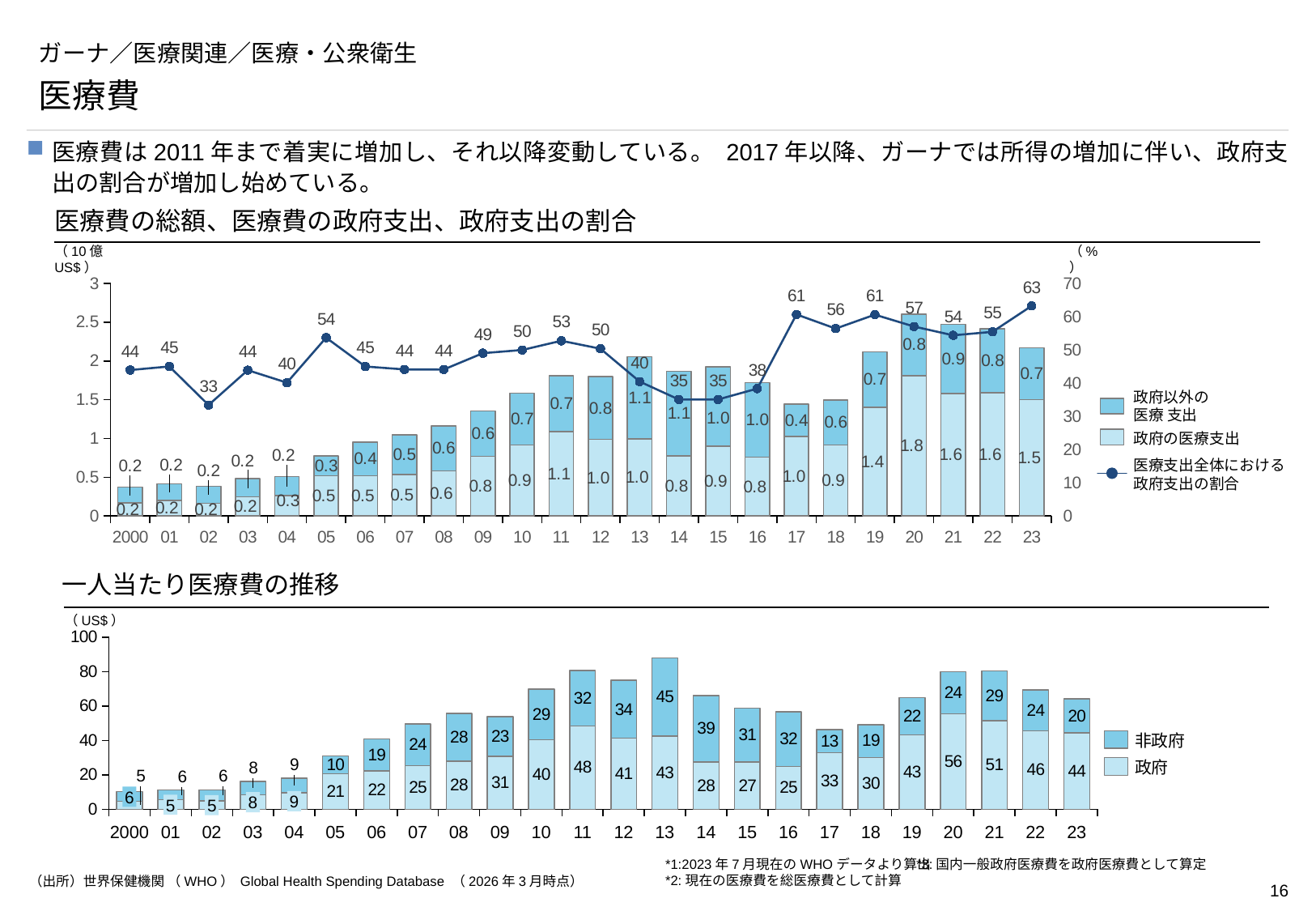

# ガーナ／医療関連／医療・公衆衛生
医療費
医療費は2011年まで着実に増加し、それ以降変動している。 2017年以降、ガーナでは所得の増加に伴い、政府支出の割合が増加し始めている。
医療費の総額、医療費の政府支出、政府支出の割合
（10億US$）
（%）

### Chart

| Category | government heath expenditure | non-government health expenditure | government share of total health expenditure |
|---|---|---|---|
| 2000 | 0.16927269647 | 0.20619020601000002 | 43.93872832999999 |
| 01 | 0.20231353189000006 | 0.21293962810999997 | 45.019687649999995 |
| 02 | 0.16358721477000004 | 0.22151077096 | 33.39795685 |
| 03 | 0.24949844769 | 0.23112551806 | 43.89484786999999 |
| 04 | 0.26505543527 | 0.24219024586000001 | 40.130035400000004 |
| 05 | 0.52020522568 | 0.25773143852 | 53.669670100000005 |
| 06 | 0.5177053012599999 | 0.4363764287800001 | 44.996677399999996 |
| 07 | 0.5335817980399999 | 0.5113359233999999 | 44.11686707 |
| 08 | 0.5839469120899999 | 0.57955144117 | 44.09927750000001 |
| 09 | 0.7689821610900001 | 0.58582139812 | 49.00728606999999 |
| 10 | 0.91504431086 | 0.66884238523 | 49.969840999999995 |
| 11 | 1.0861417205700001 | 0.7260791083899999 | 52.74112320000002 |
| 12 | 0.9897735933700001 | 0.80675372618 | 50.34551239 |
| 13 | 0.9967692954599999 | 1.0586962971700002 | 40.46256256 |
| 14 | 0.7773264385 | 1.09105051544 | 35.07660675 |
| 15 | 0.89802479608 | 1.02355141126 | 35.0822258 |
| 16 | 0.7574311866300001 | 0.9646119561399998 | 38.355552669999994 |
| 17 | 1.0269582559400001 | 0.41775210397 | 60.66459655999999 |
| 18 | 0.9168924879399999 | 0.58065135898 | 56.41261672999999 |
| 19 | 1.4048704322 | 0.7118286129100001 | 60.594806670000004 |
| 20 | 1.8103013736 | 0.79411030189 | 57.02891158999999 |
| 21 | 1.5795586597799998 | 0.8951514797 | 54.38338470000001 |
| 22 | 1.5912098829499999 | 0.8252750522700001 | 55.43715667999999 |
| 23 | 1.5008810767 | 0.67040436811 | 63.22566223 |
政府以外の
医療 支出

政府の医療支出

医療支出全体における
政府支出の割合

一人当たり医療費の推移

### Chart

| Category |  |  |
|---|---|---|
（US$）
非政府

政府

6
9
8
5
5
2000
01
02
03
04
05
06
07
08
09
10
11
12
13
14
15
16
17
18
19
20
21
22
23
*1:2023年7月現在のWHOデータより算出
*2:現在の医療費を総医療費として計算
*3:国内一般政府医療費を政府医療費として算定
（出所）世界保健機関 （WHO） Global Health Spending Database （2026年3月時点）